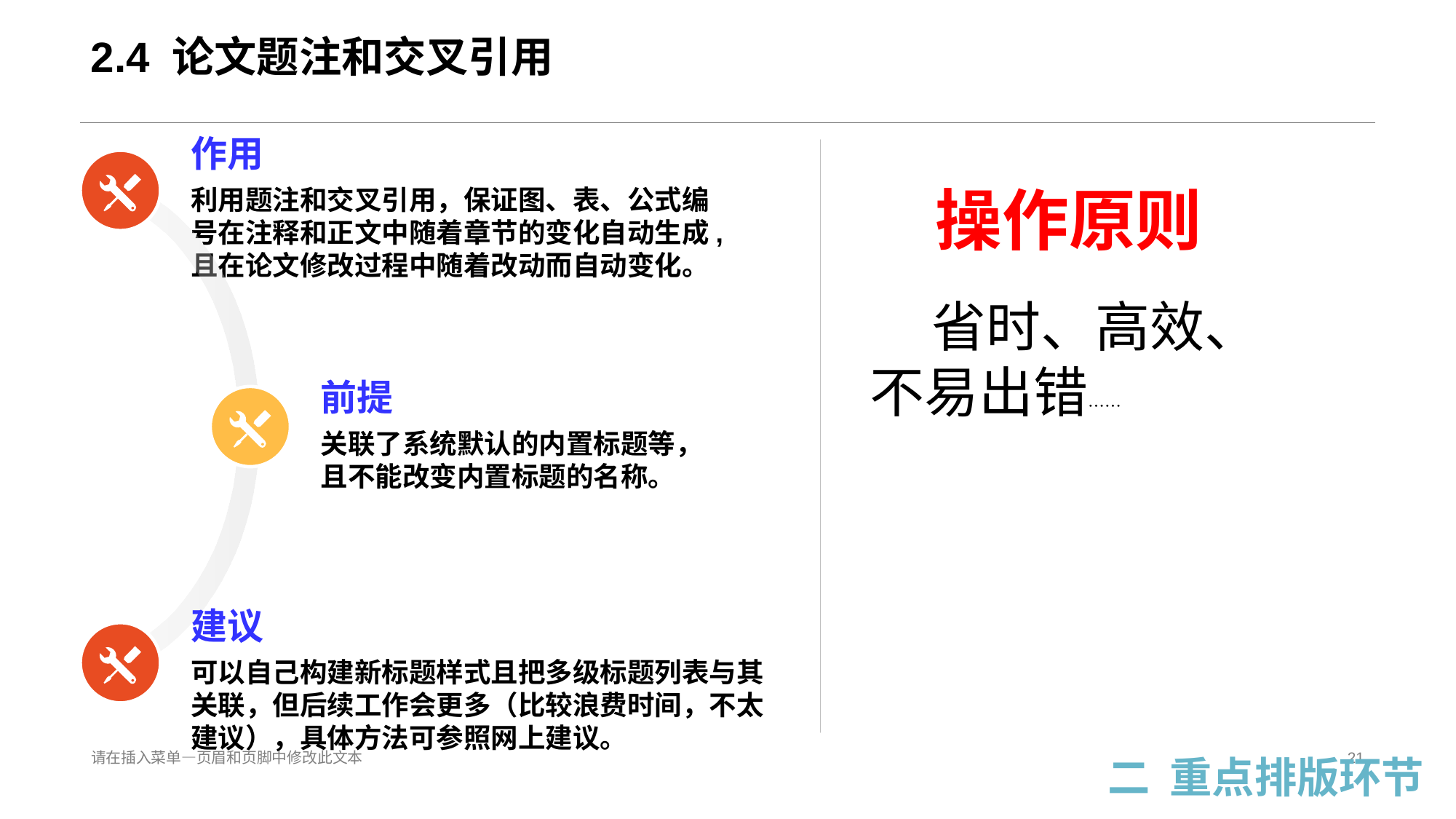

# 2.4 论文题注和交叉引用
作用
利用题注和交叉引用，保证图、表、公式编号在注释和正文中随着章节的变化自动生成,且在论文修改过程中随着改动而自动变化。

  操作原则
    省时、高效、不易出错……

前提
关联了系统默认的内置标题等，且不能改变内置标题的名称。

建议
可以自己构建新标题样式且把多级标题列表与其关联，但后续工作会更多（比较浪费时间，不太建议），具体方法可参照网上建议。

请在插入菜单—页眉和页脚中修改此文本
21
二  重点排版环节